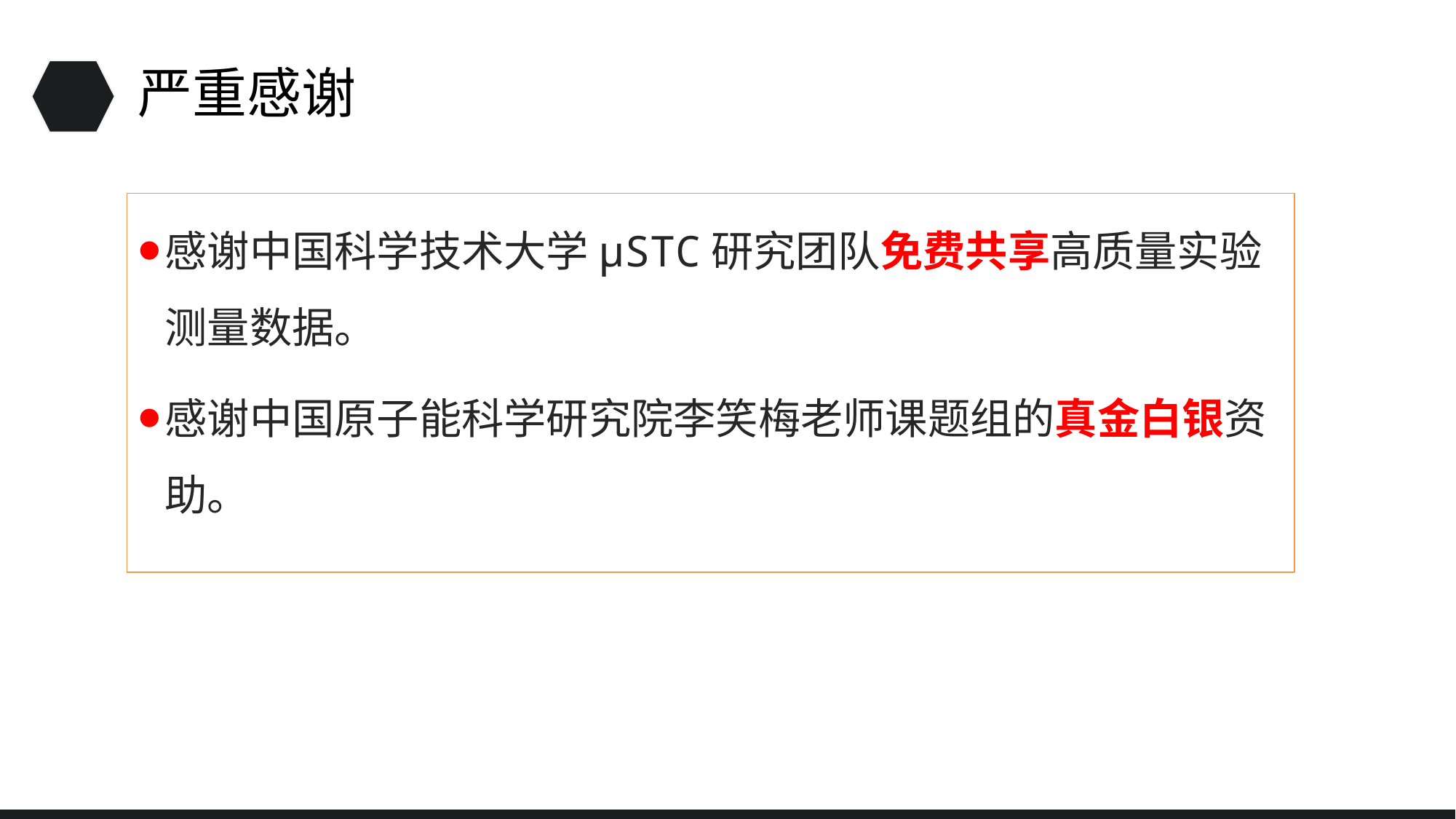

严重感谢
感谢中国科学技术大学μSTC研究团队免费共享高质量实验测量数据。
感谢中国原子能科学研究院李笑梅老师课题组的真金白银资助。